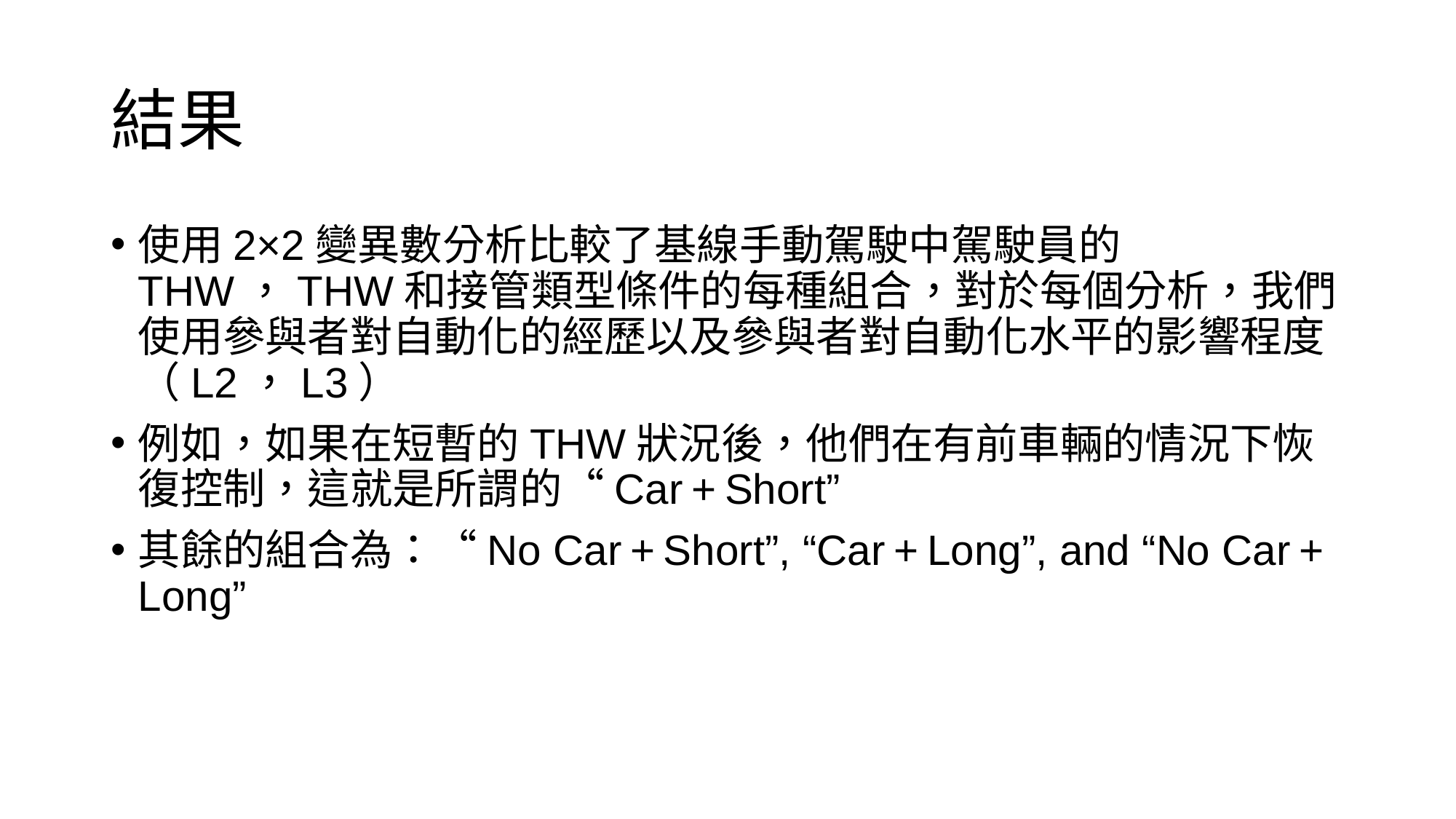

# 結果
使用2×2變異數分析比較了基線手動駕駛中駕駛員的THW，THW和接管類型條件的每種組合，對於每個分析，我們使用參與者對自動化的經歷以及參與者對自動化水平的影響程度（L2，L3）
例如，如果在短暫的THW狀況後，他們在有前車輛的情況下恢復控制，這就是所謂的“Car + Short”
其餘的組合為：“No Car + Short”, “Car + Long”, and “No Car + Long”